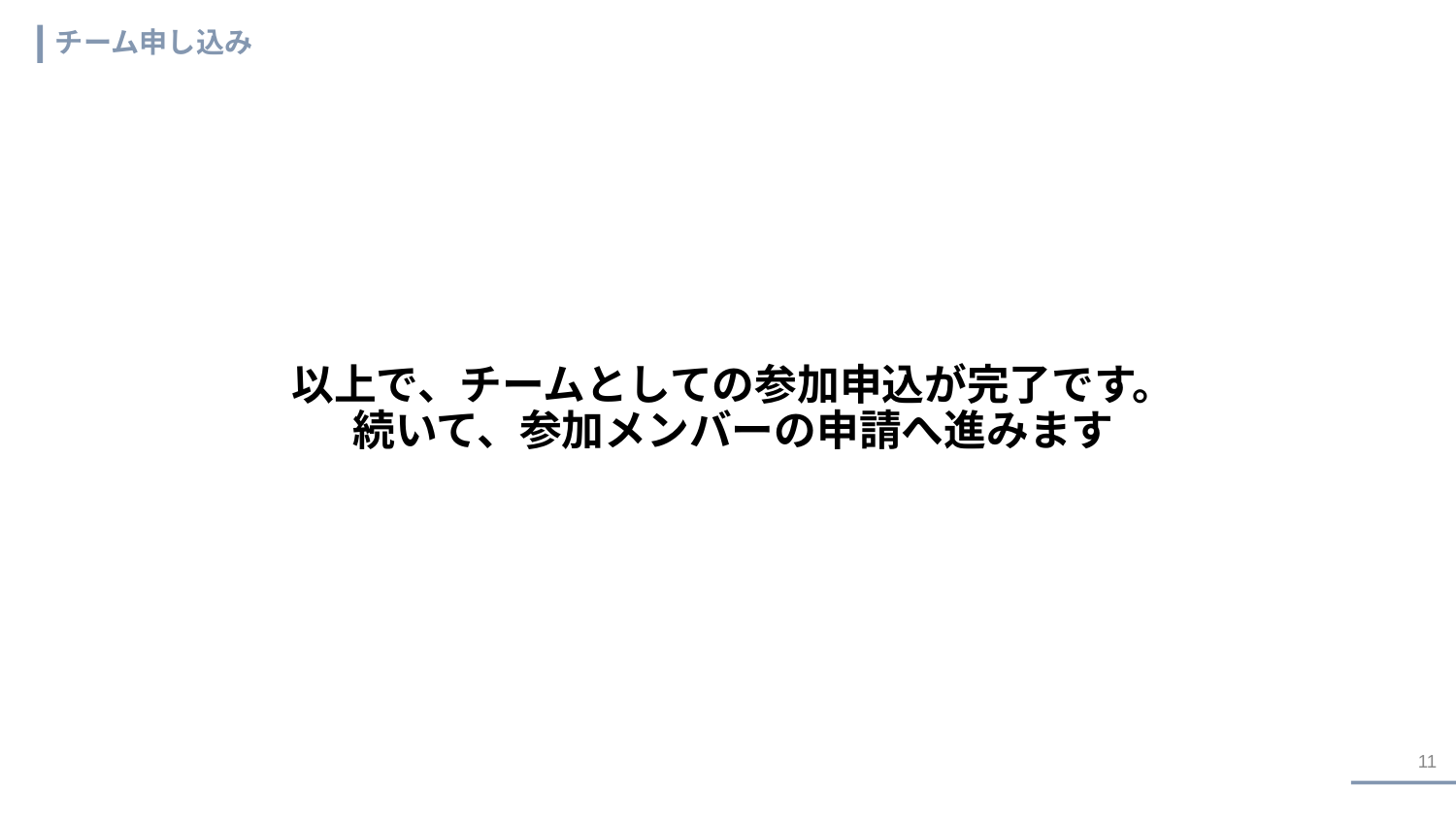

# チーム申し込み
以上で、チームとしての参加申込が完了です。
続いて、参加メンバーの申請へ進みます
11